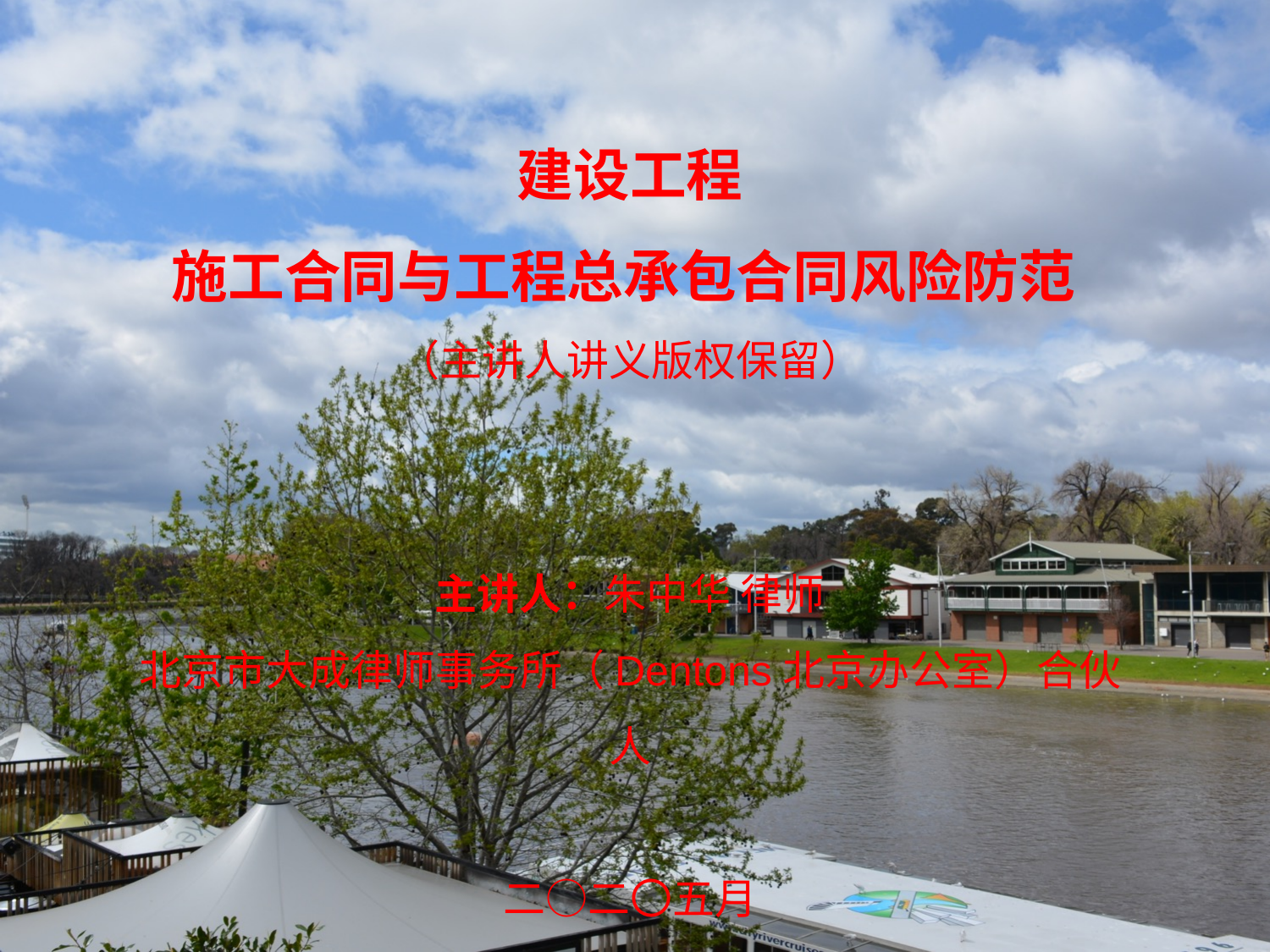

建设工程
施工合同与工程总承包合同风险防范
（主讲人讲义版权保留）

主讲人：朱中华 律师
北京市大成律师事务所（Dentons北京办公室）合伙人

二○二〇五月
1